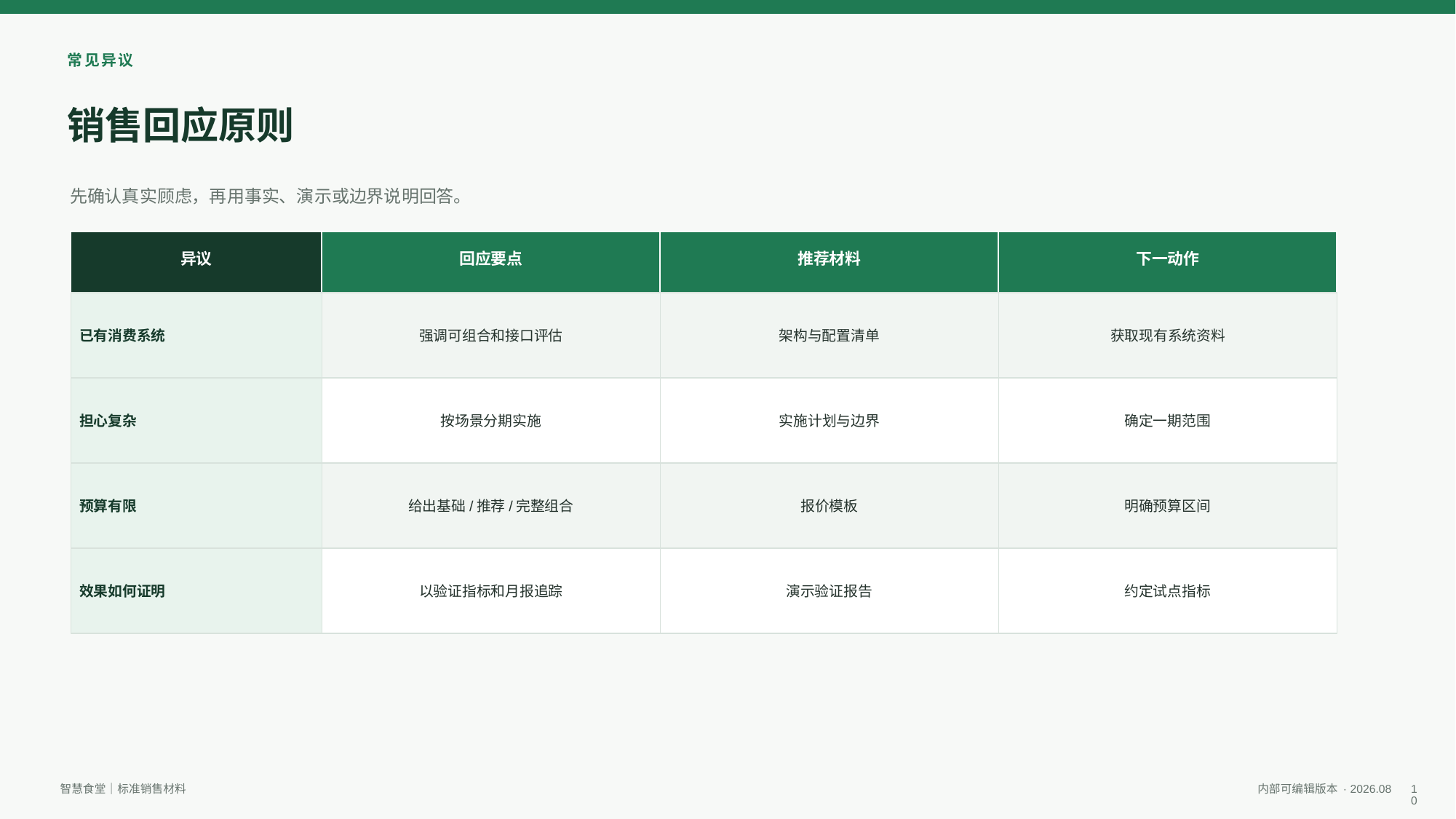

常见异议
销售回应原则
先确认真实顾虑，再用事实、演示或边界说明回答。

异议
回应要点
推荐材料
下一动作

已有消费系统
强调可组合和接口评估
架构与配置清单
获取现有系统资料

担心复杂
按场景分期实施
实施计划与边界
确定一期范围

预算有限
给出基础/推荐/完整组合
报价模板
明确预算区间

效果如何证明
以验证指标和月报追踪
演示验证报告
约定试点指标
10